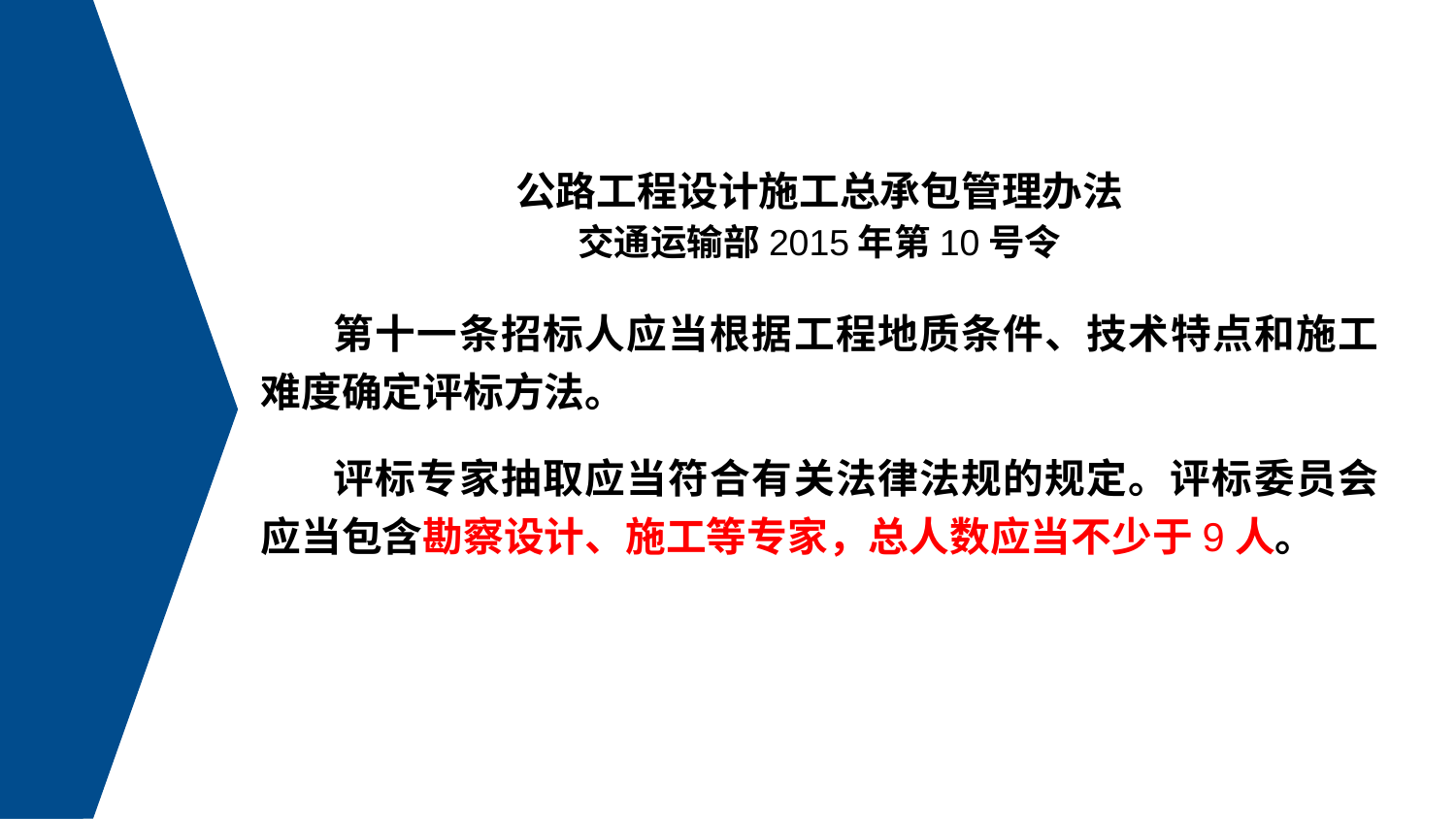

公路工程设计施工总承包管理办法
交通运输部2015年第10号令
第十一条招标人应当根据工程地质条件、技术特点和施工难度确定评标方法。
评标专家抽取应当符合有关法律法规的规定。评标委员会应当包含勘察设计、施工等专家，总人数应当不少于9人。